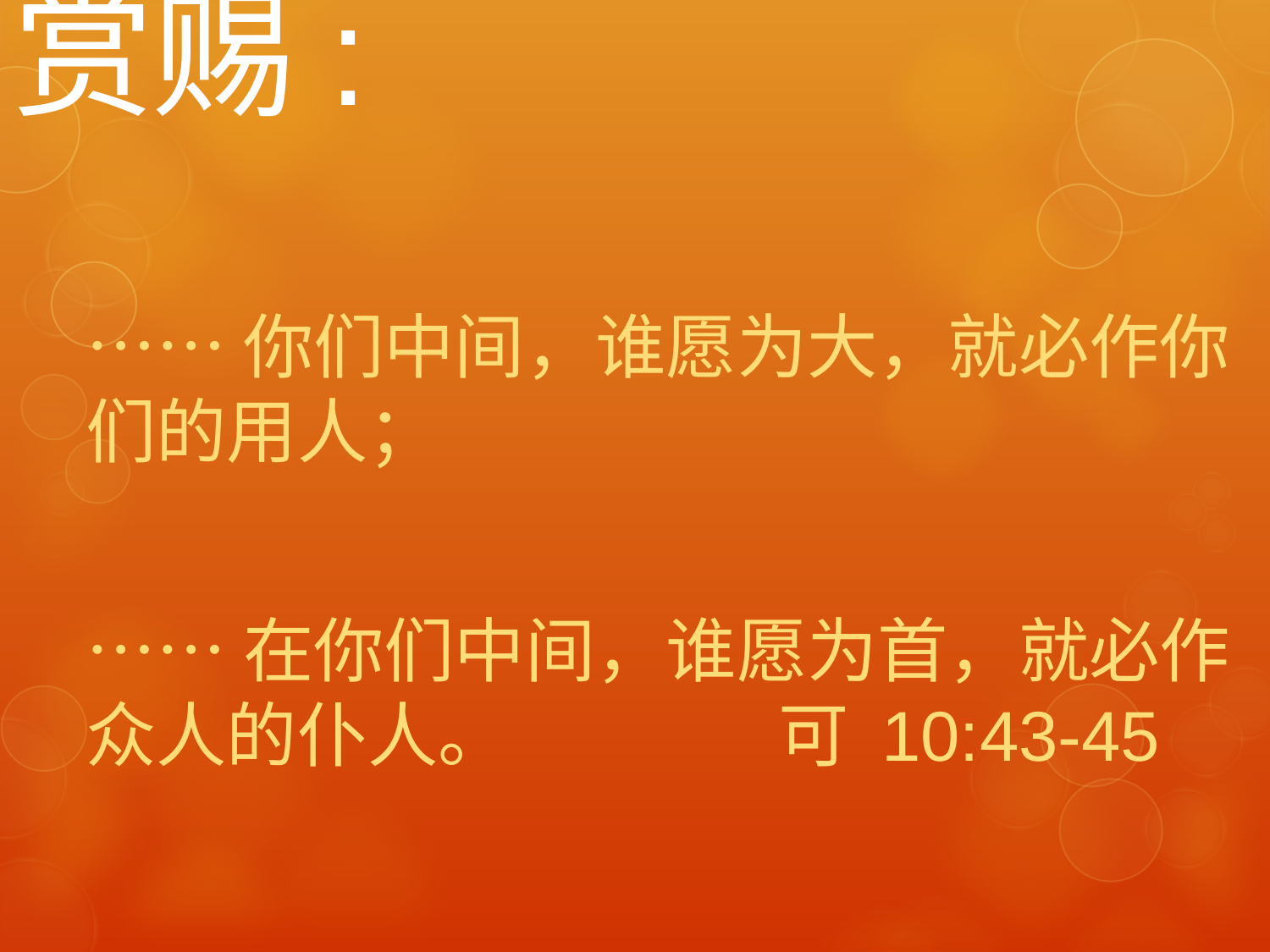

# 赏赐:
……你们中间，谁愿为大，就必作你们的用人；

……在你们中间，谁愿为首，就必作众人的仆人。                 可 10:43-45